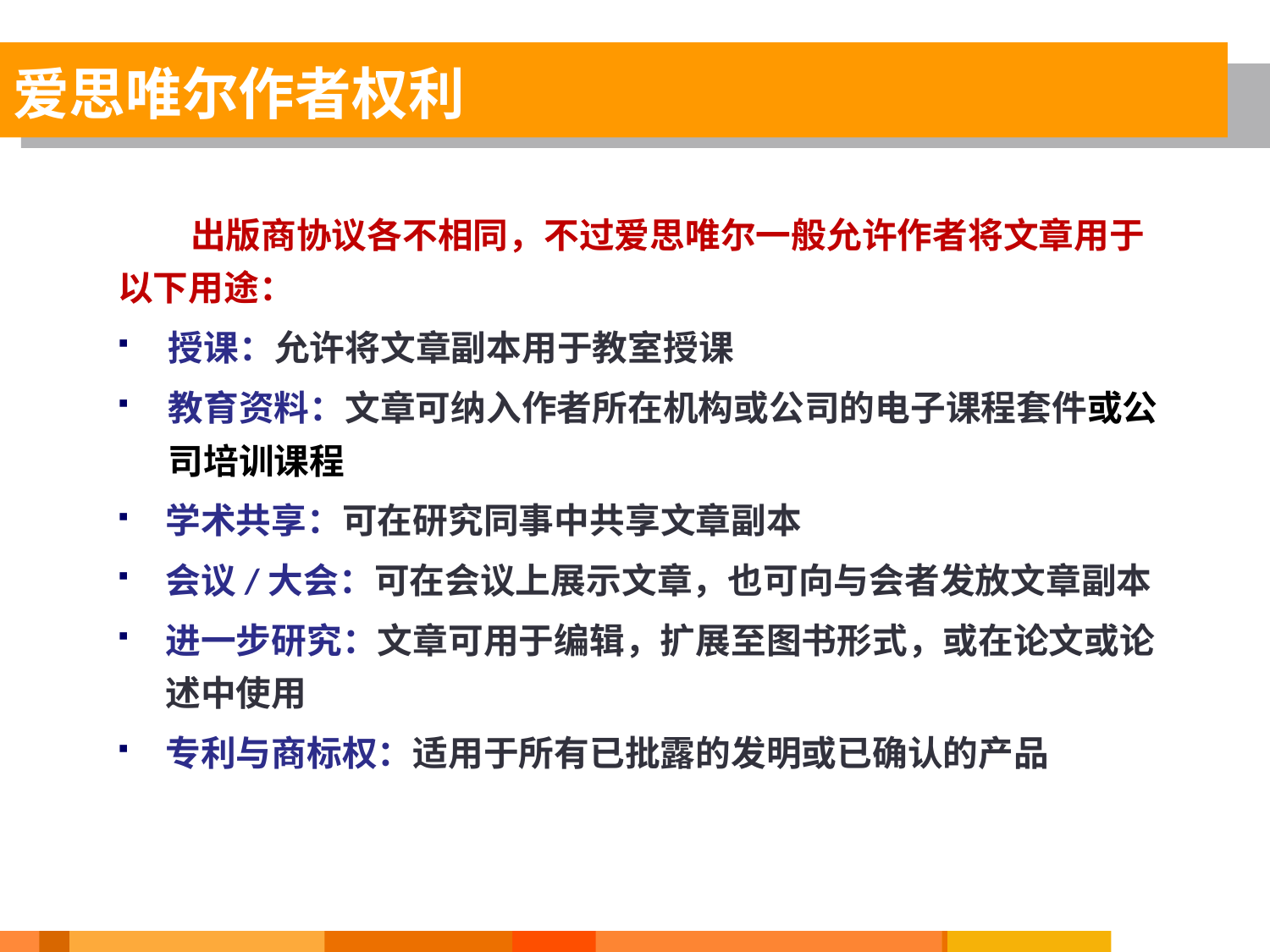

爱思唯尔作者权利
        出版商协议各不相同，不过爱思唯尔一般允许作者将文章用于以下用途：
授课：允许将文章副本用于教室授课
教育资料：文章可纳入作者所在机构或公司的电子课程套件或公司培训课程
学术共享：可在研究同事中共享文章副本
会议/大会：可在会议上展示文章，也可向与会者发放文章副本
进一步研究：文章可用于编辑，扩展至图书形式，或在论文或论述中使用
专利与商标权：适用于所有已批露的发明或已确认的产品